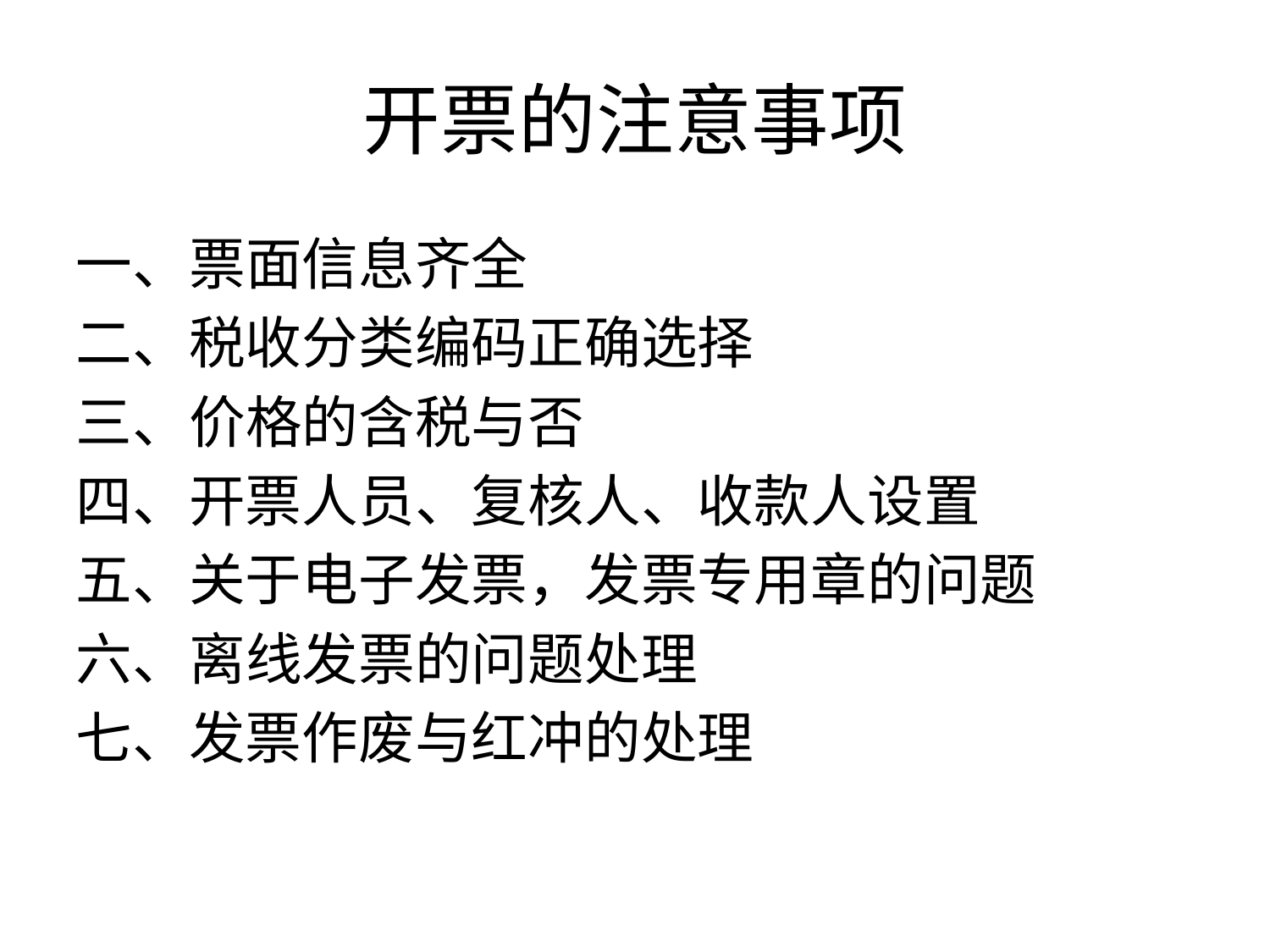

# 开票的注意事项
一、票面信息齐全
二、税收分类编码正确选择
三、价格的含税与否
四、开票人员、复核人、收款人设置
五、关于电子发票，发票专用章的问题
六、离线发票的问题处理
七、发票作废与红冲的处理